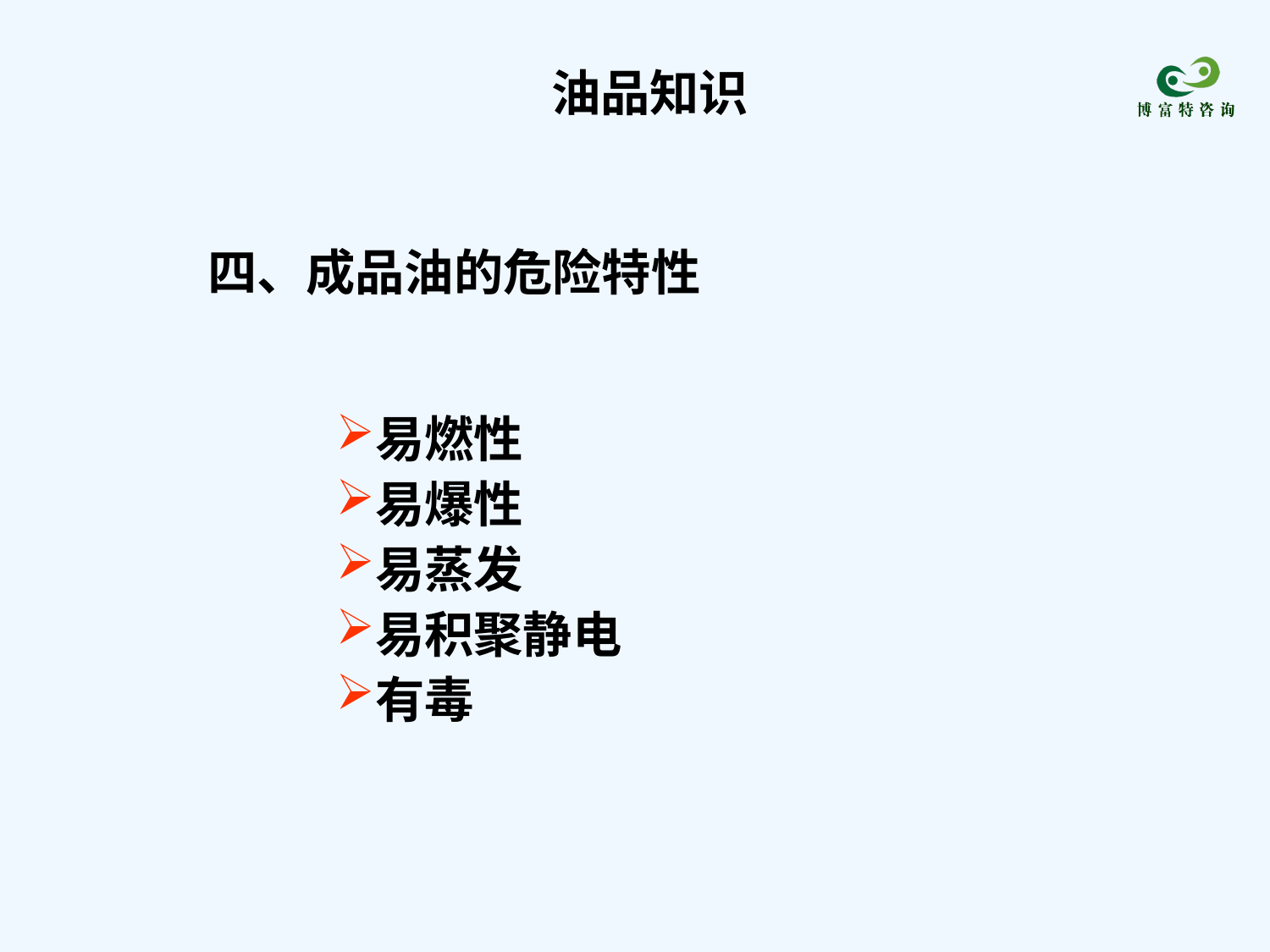

油品知识

四、成品油的危险特性
易燃性
易爆性
易蒸发
易积聚静电
有毒
10